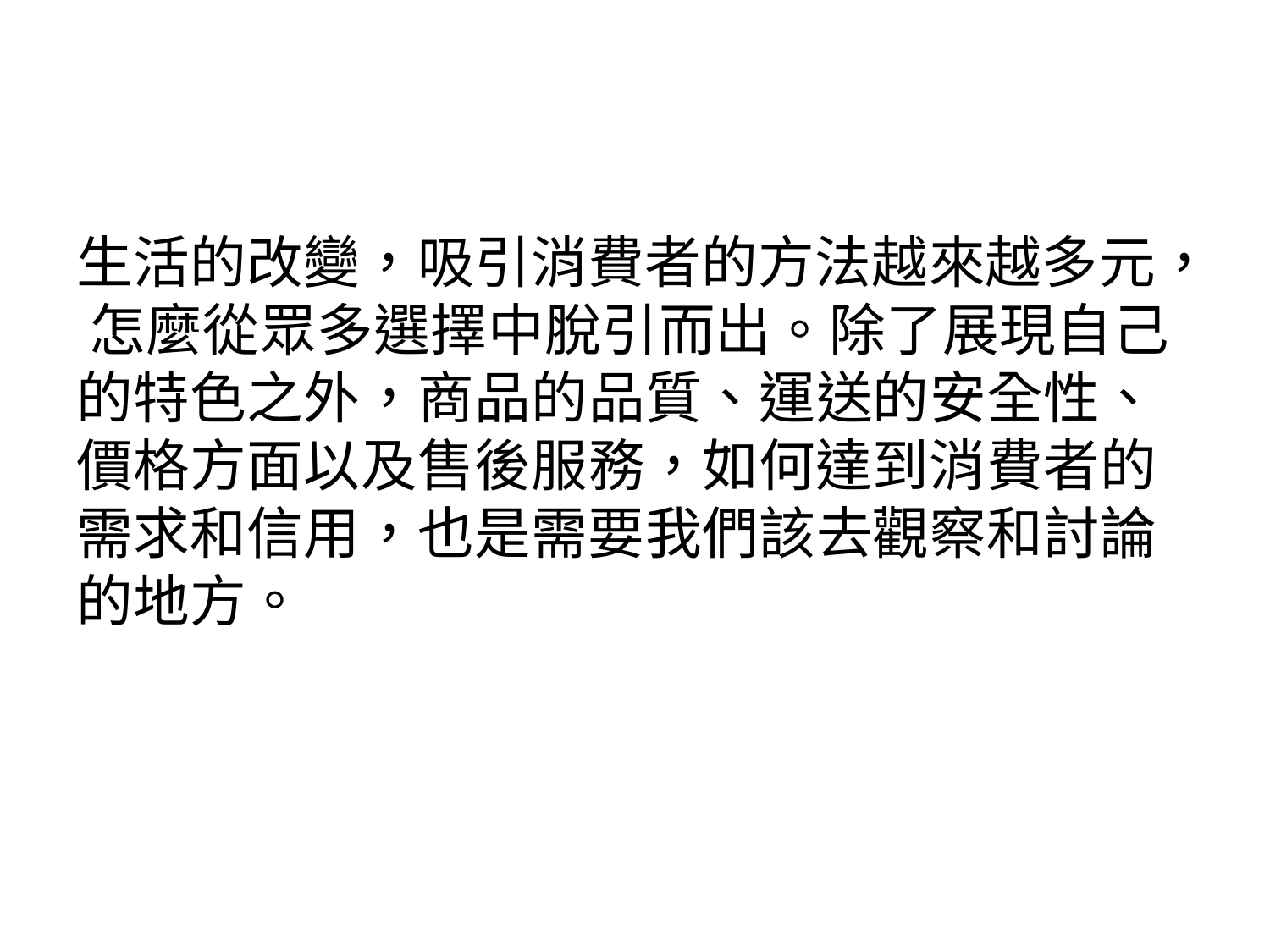

生活的改變，吸引消費者的方法越來越多元， 怎麼從眾多選擇中脫引而出。除了展現自己 的特色之外，商品的品質、運送的安全性、 價格方面以及售後服務，如何達到消費者的 需求和信用，也是需要我們該去觀察和討論 的地方。